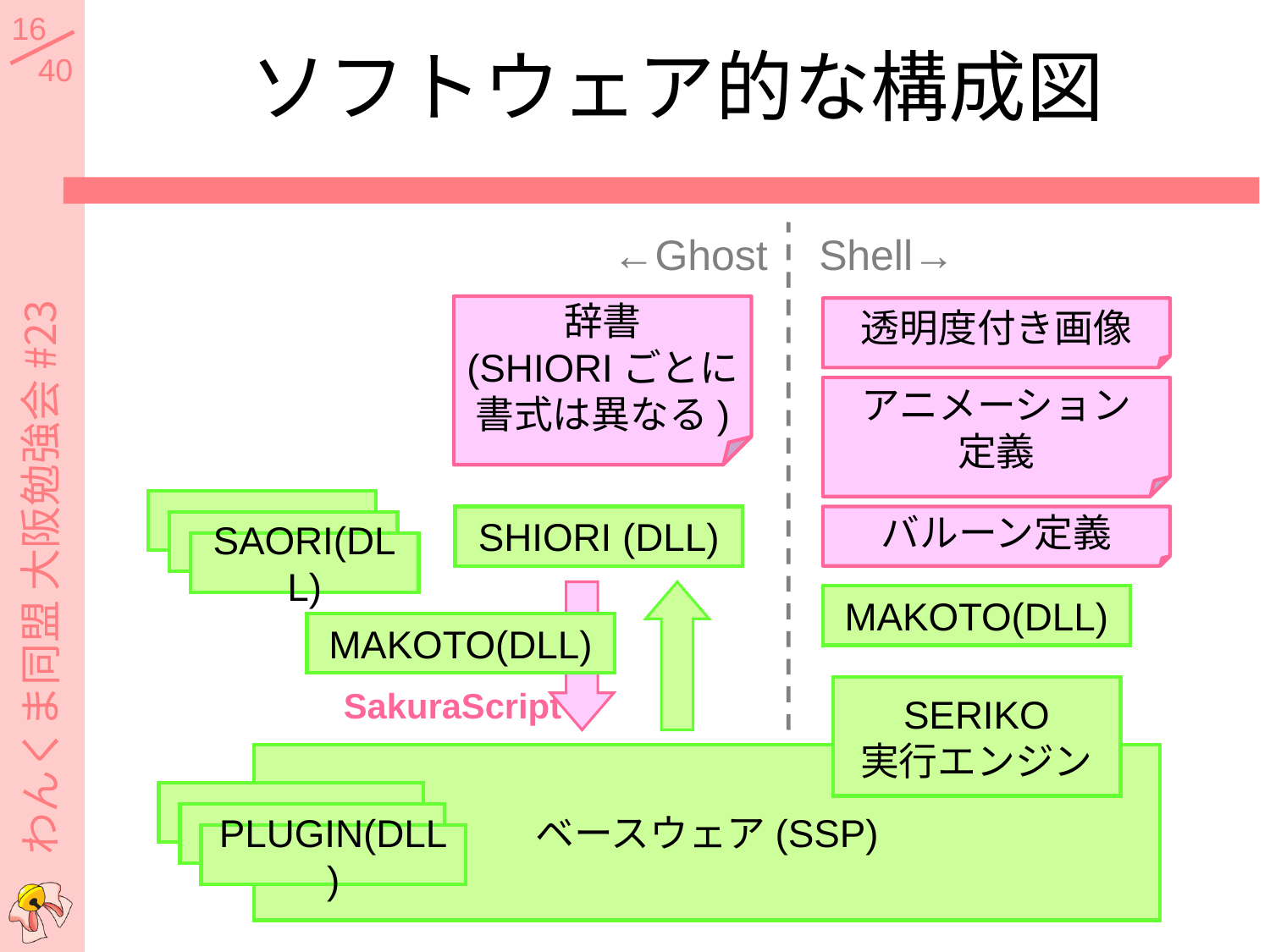

ソフトウェア的な構成図
←Ghost

Shell→
辞書
(SHIORIごとに書式は異なる)
透明度付き画像
アニメーション
定義

SHIORI (DLL)
バルーン定義

SAORI(DLL)

MAKOTO(DLL)
MAKOTO(DLL)
SakuraScript
SERIKO
実行エンジン
ベースウェア(SSP)

PLUGIN(DLL)
わんくま同盟 大阪勉強会 #23